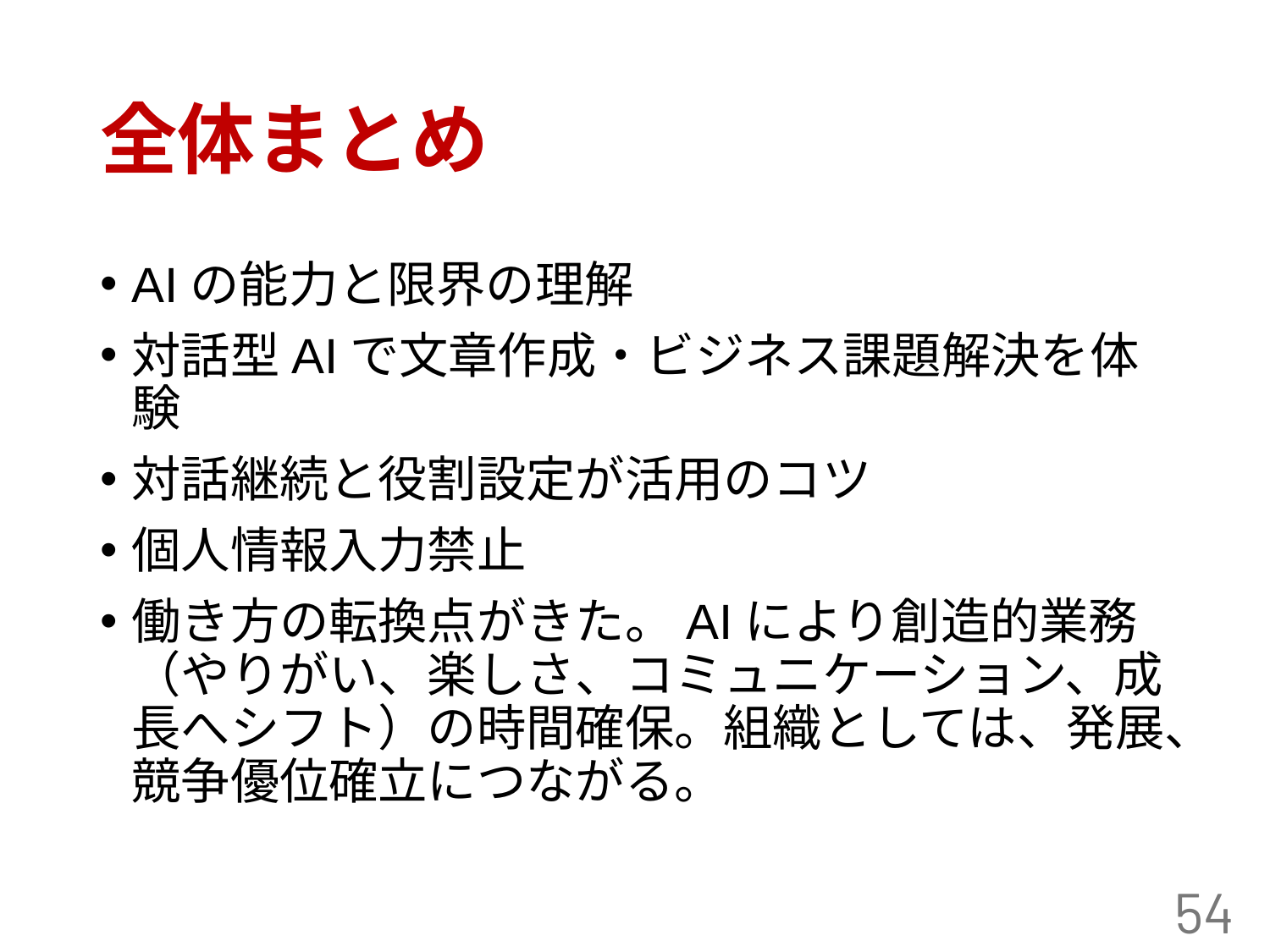

# 全体まとめ
AIの能力と限界の理解
対話型AIで文章作成・ビジネス課題解決を体験
対話継続と役割設定が活用のコツ
個人情報入力禁止
働き方の転換点がきた。AIにより創造的業務（やりがい、楽しさ、コミュニケーション、成長へシフト）の時間確保。組織としては、発展、競争優位確立につながる。
54